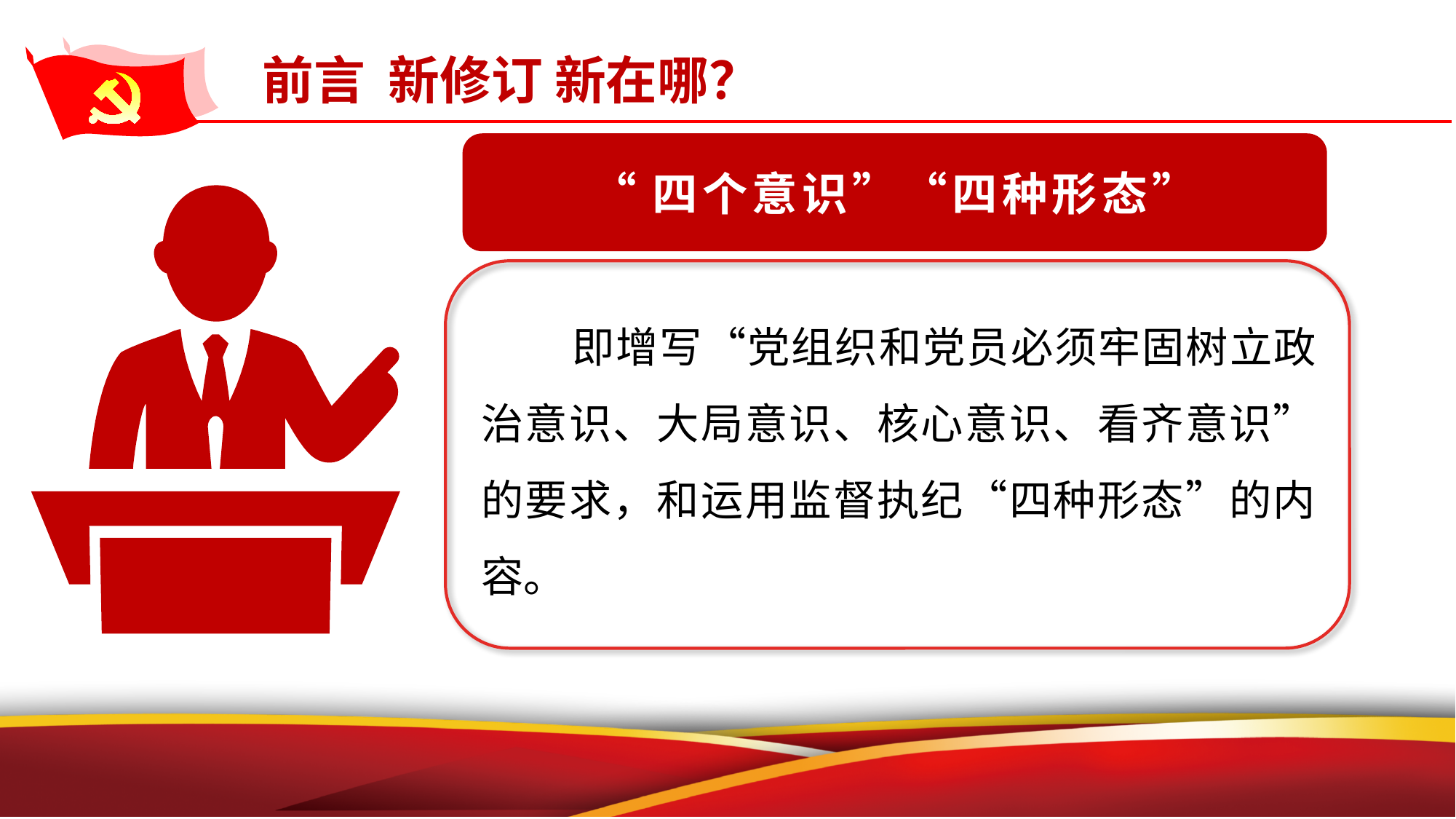

前言  新修订 新在哪？
“四个意识”“四种形态”

          即增写“党组织和党员必须牢固树立政治意识、大局意识、核心意识、看齐意识”的要求，和运用监督执纪“四种形态”的内容。